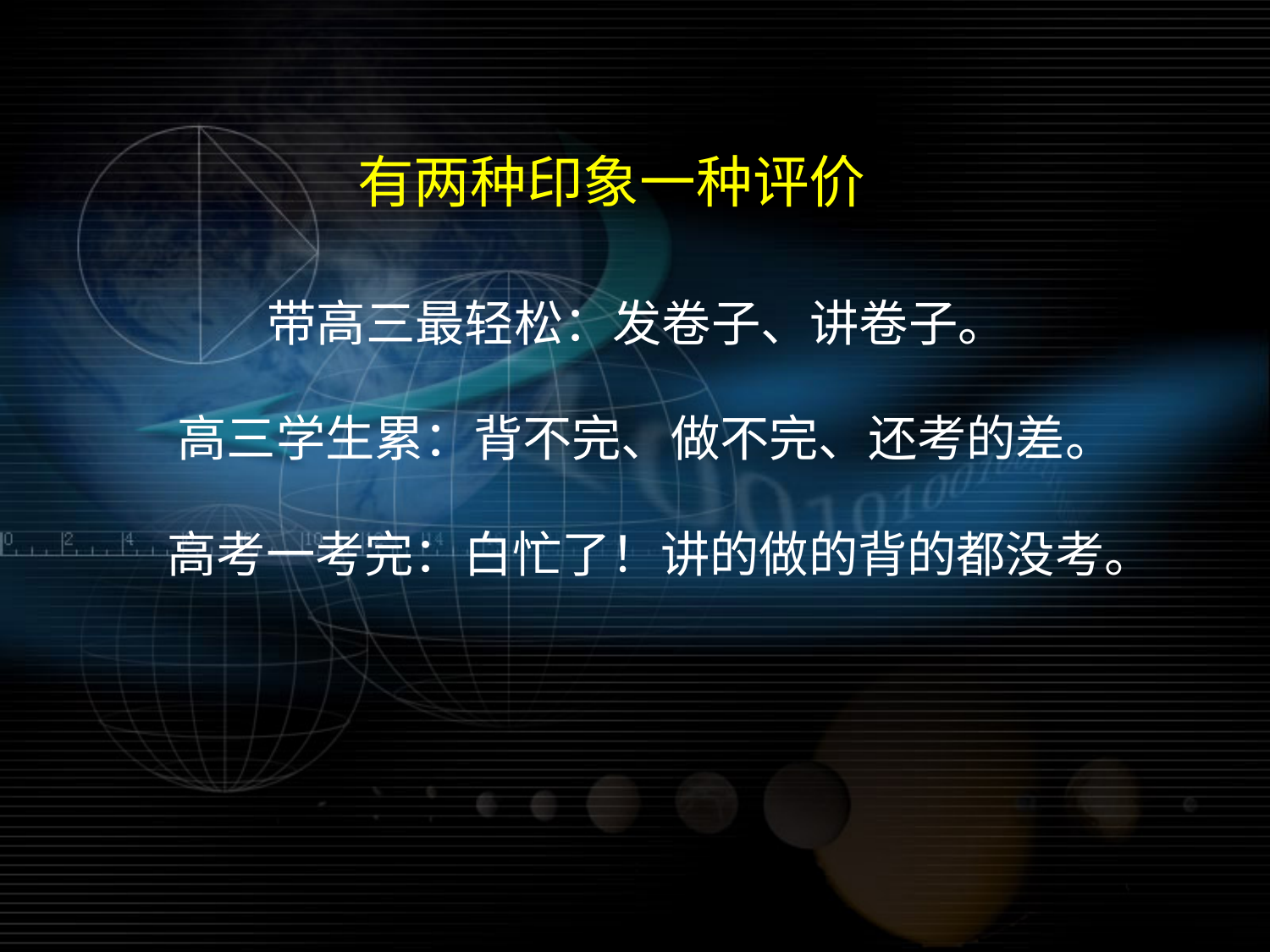

有两种印象一种评价
带高三最轻松：发卷子、讲卷子。
高三学生累：背不完、做不完、还考的差。
高考一考完：白忙了！讲的做的背的都没考。